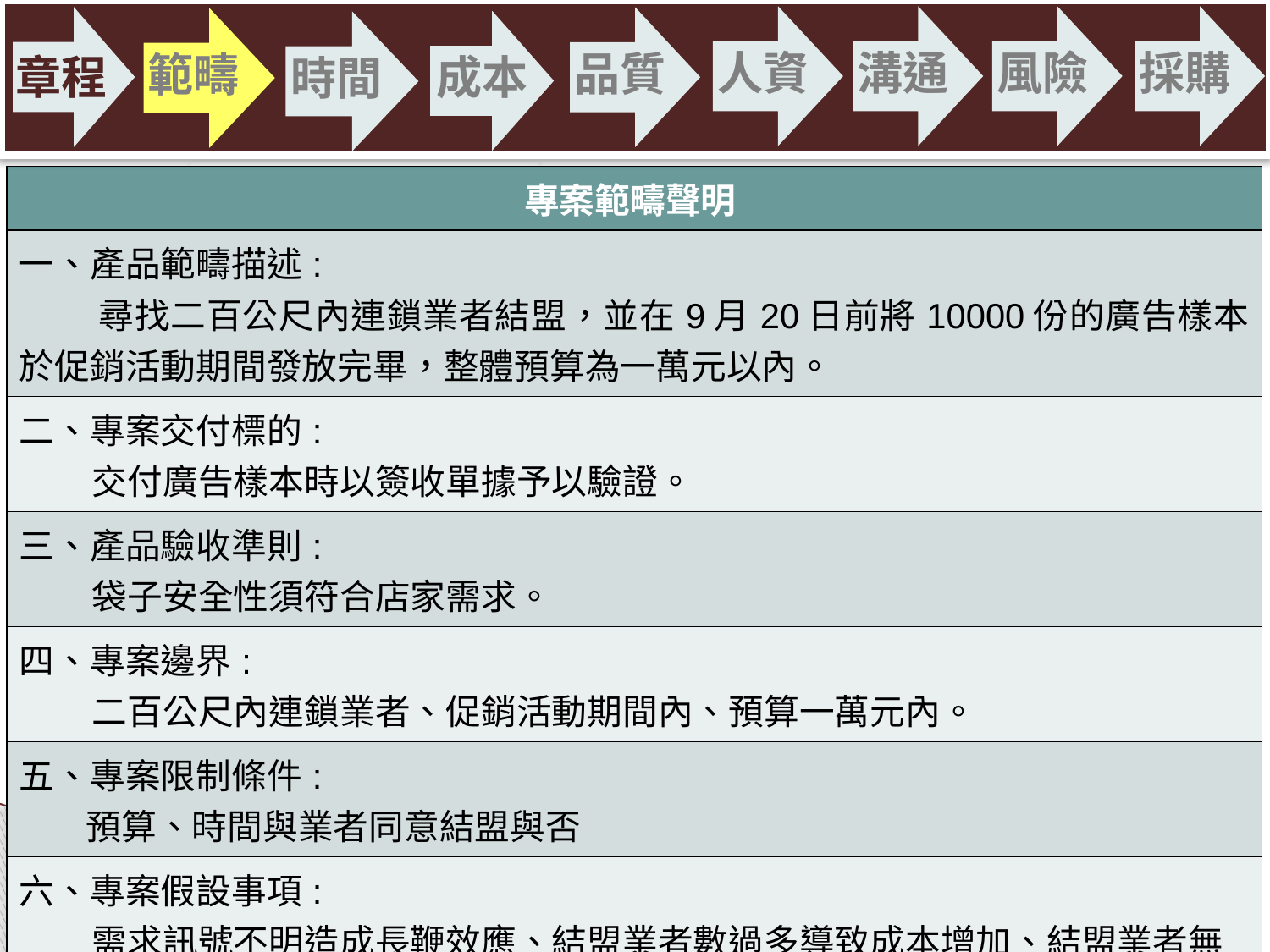

人資
溝通
風險
採購
品質
範疇
成本
章程
時間
| 專案範疇聲明 |
| --- |
| 一、產品範疇描述: 尋找二百公尺內連鎖業者結盟，並在9月20日前將10000份的廣告樣本於促銷活動期間發放完畢，整體預算為一萬元以內。 |
| 二、專案交付標的: 交付廣告樣本時以簽收單據予以驗證。 |
| 三、產品驗收準則: 袋子安全性須符合店家需求。 |
| 四、專案邊界: 二百公尺內連鎖業者、促銷活動期間內、預算一萬元內。 |
| 五、專案限制條件: 　 預算、時間與業者同意結盟與否 |
| 六、專案假設事項: 需求訊號不明造成長鞭效應、結盟業者數過多導致成本增加、結盟業者無 法合作導致專案中止、合作過程意見不合。 |
專案範疇聲明
專案管理
2015/09/29
6